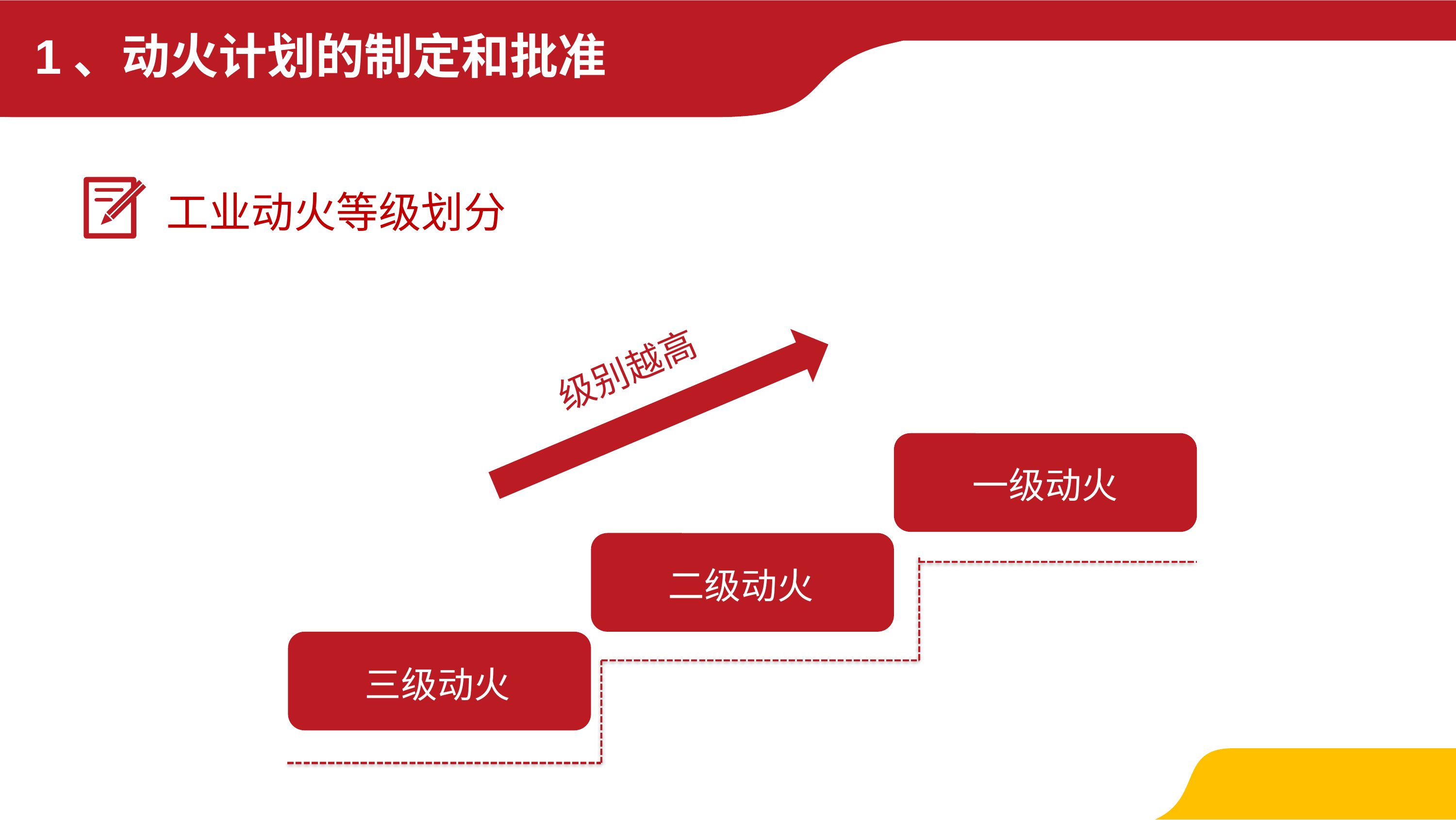

1、动火计划的制定和批准

工业动火等级划分

级别越高

一级动火

二级动火

三级动火